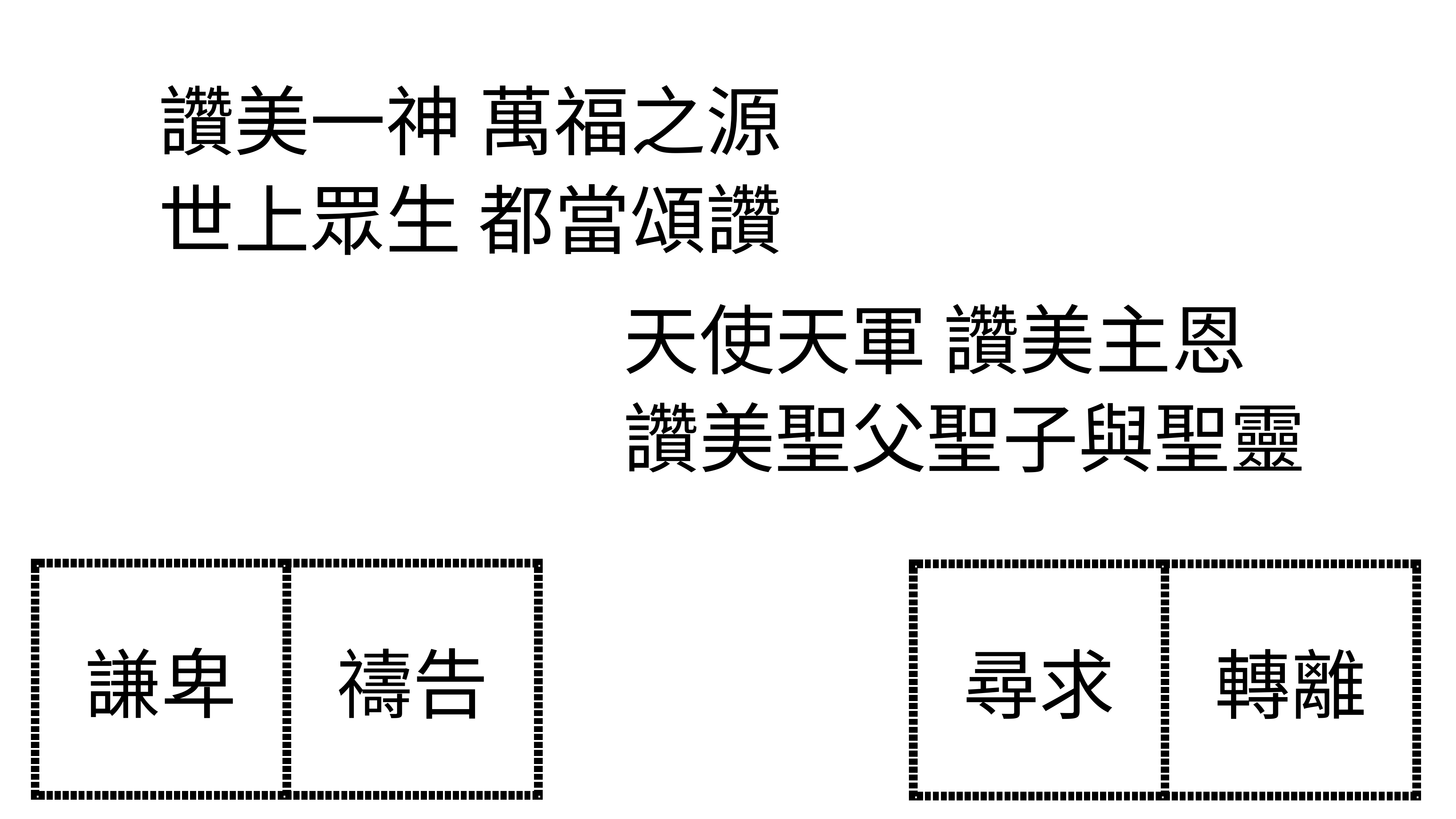

讚美一神 萬福之源
世上眾生 都當頌讚
天使天軍 讚美主恩
讚美聖父聖子與聖靈
| 謙卑 | 禱告 |
| --- | --- |
| 尋求 | 轉離 |
| --- | --- |